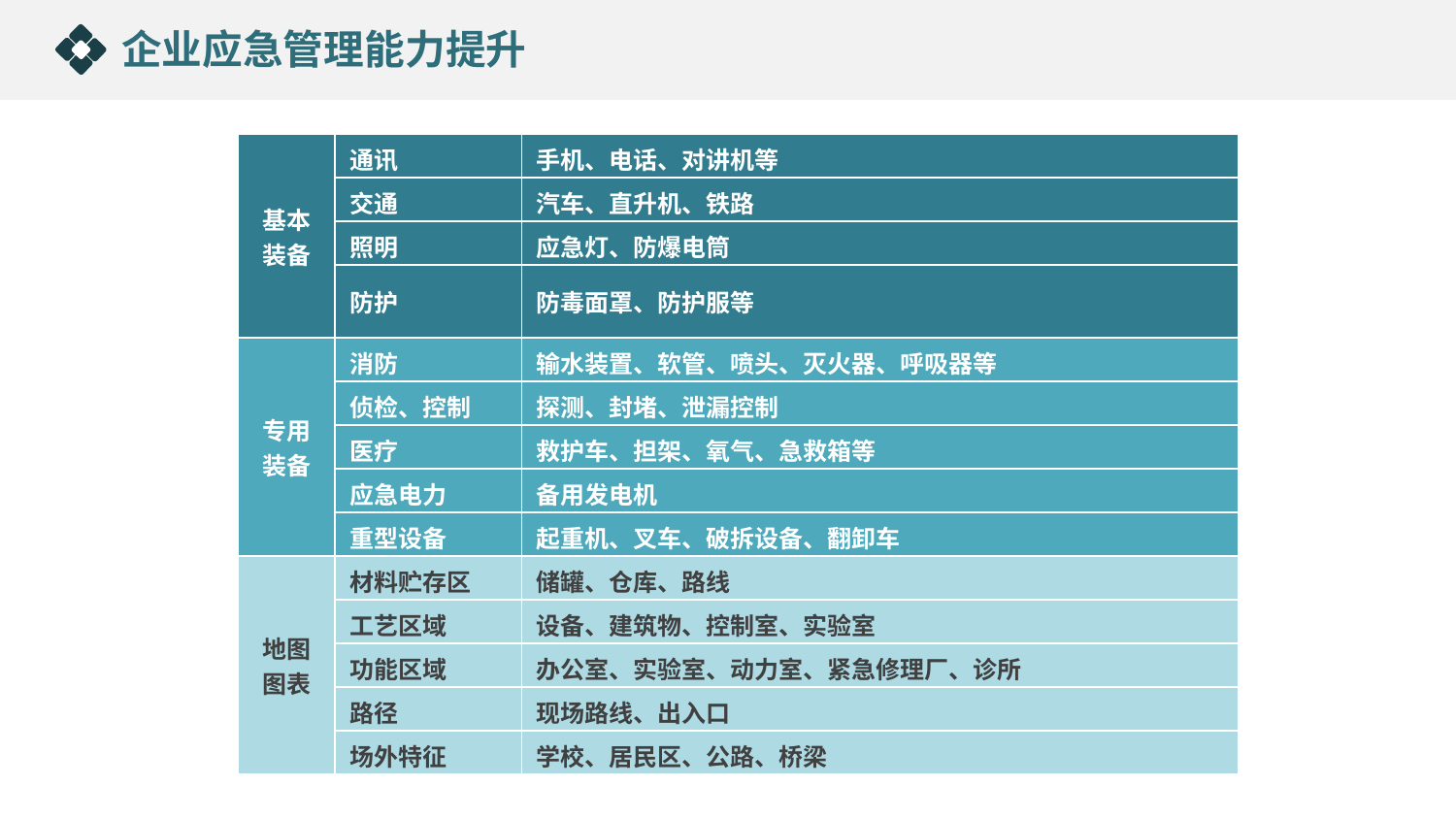

企业应急管理能力提升
| 基本装备 | 通讯 | 手机、电话、对讲机等 |
| --- | --- | --- |
|  | 交通 | 汽车、直升机、铁路 |
|  | 照明 | 应急灯、防爆电筒 |
|  | 防护 | 防毒面罩、防护服等 |
| 专用装备 | 消防 | 输水装置、软管、喷头、灭火器、呼吸器等 |
|  | 侦检、控制 | 探测、封堵、泄漏控制 |
|  | 医疗 | 救护车、担架、氧气、急救箱等 |
|  | 应急电力 | 备用发电机 |
|  | 重型设备 | 起重机、叉车、破拆设备、翻卸车 |
| 地图图表 | 材料贮存区 | 储罐、仓库、路线 |
|  | 工艺区域 | 设备、建筑物、控制室、实验室 |
|  | 功能区域 | 办公室、实验室、动力室、紧急修理厂、诊所 |
|  | 路径 | 现场路线、出入口 |
|  | 场外特征 | 学校、居民区、公路、桥梁 |